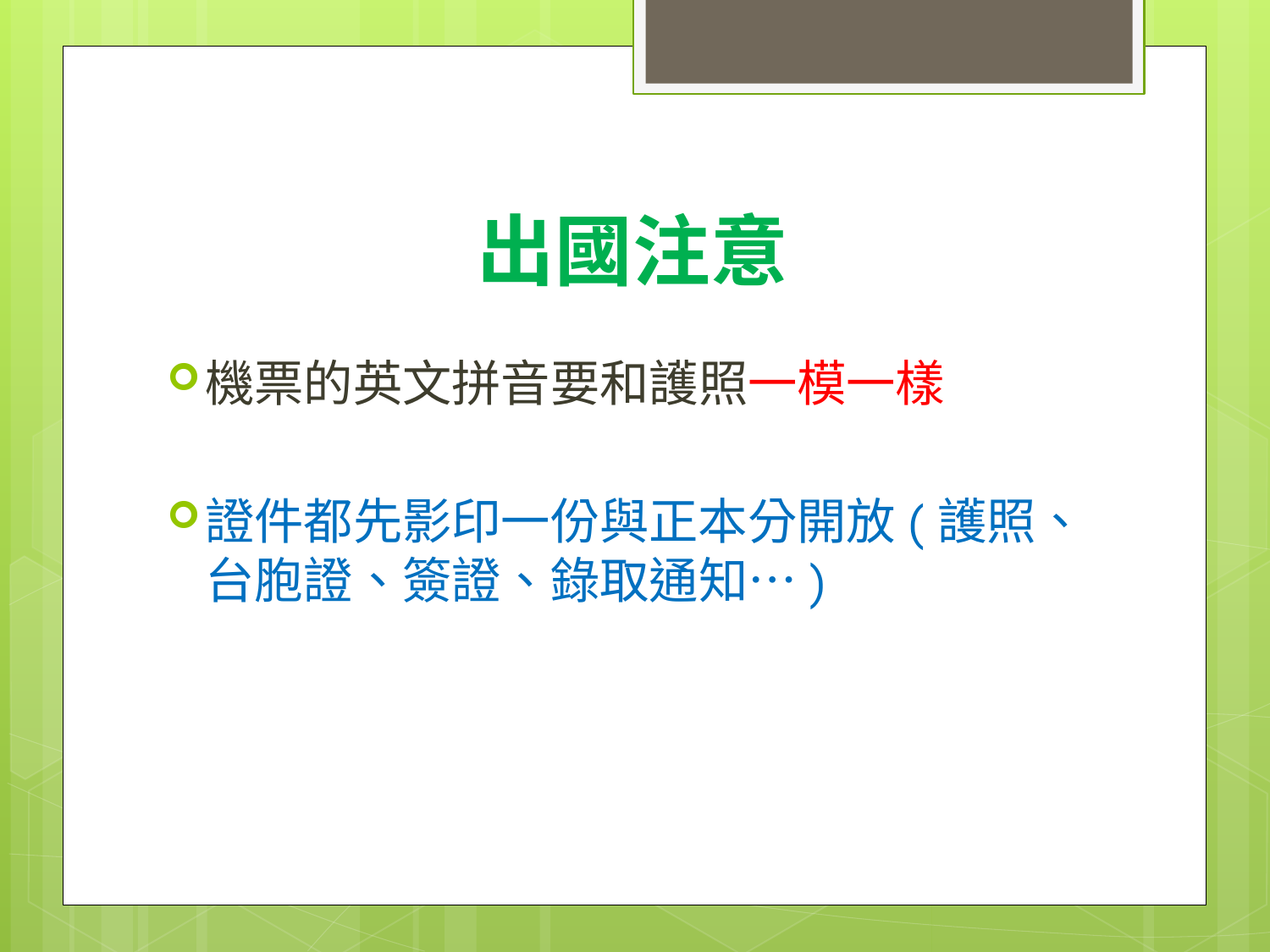

# 出國注意
機票的英文拼音要和護照一模一樣

證件都先影印一份與正本分開放(護照、台胞證、簽證、錄取通知…)